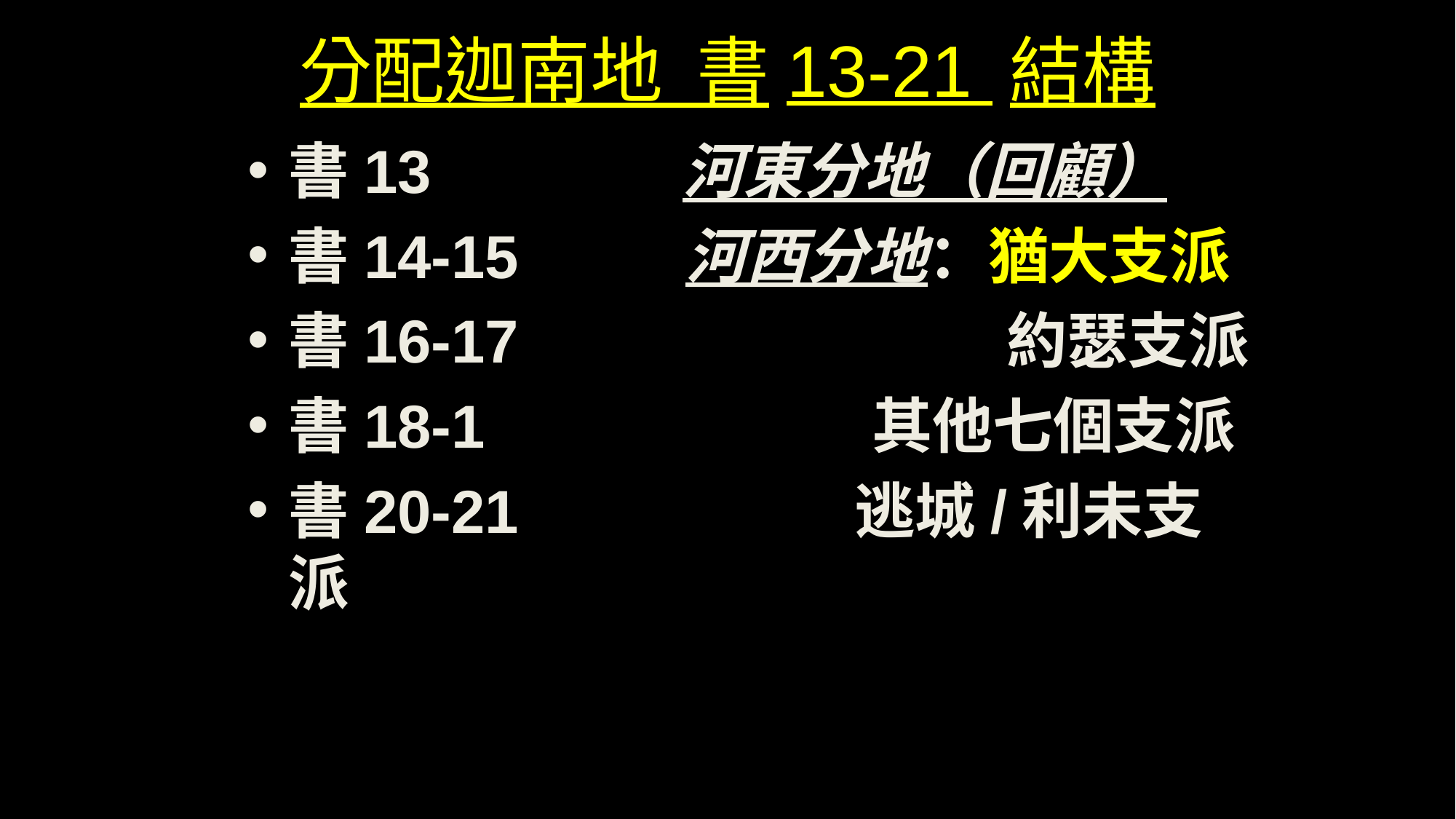

# 分配迦南地  書13-21 結構
書13              河東分地（回顧）
書14-15         河西分地：猶大支派
書16-17                            約瑟支派
書18-1                      其他七個支派
書20-21                   逃城/利未支派